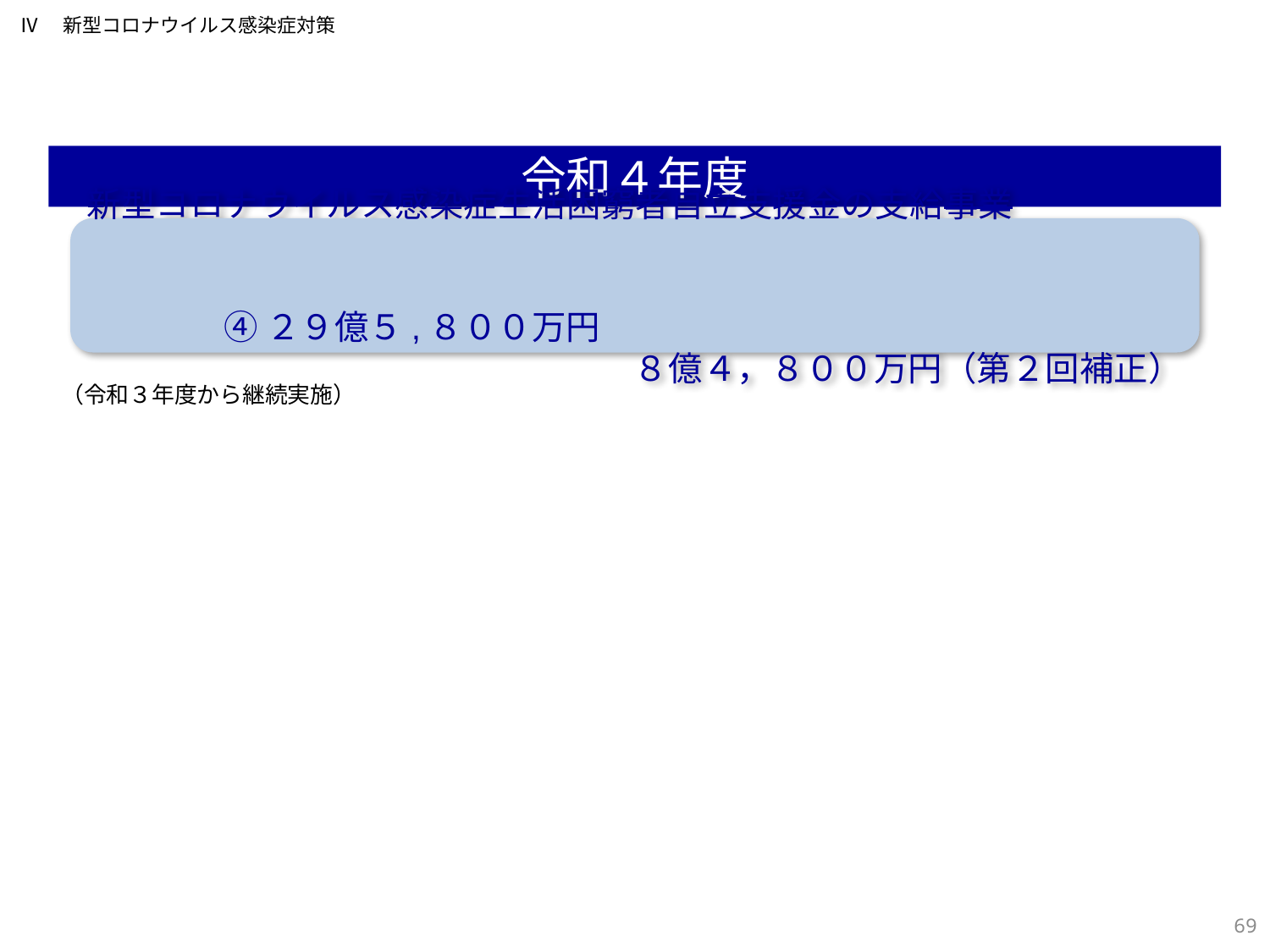

Ⅳ　新型コロナウイルス感染症対策
令和４年度
新型コロナウイルス感染症生活困窮者自立支援金の支給事業
　　　　　　　　　　　　　　　　　　　　　　　　　　　　　　　　　　　④ ２９億５,８００万円
８億４，８００万円（第２回補正）

（令和３年度から継続実施）
69